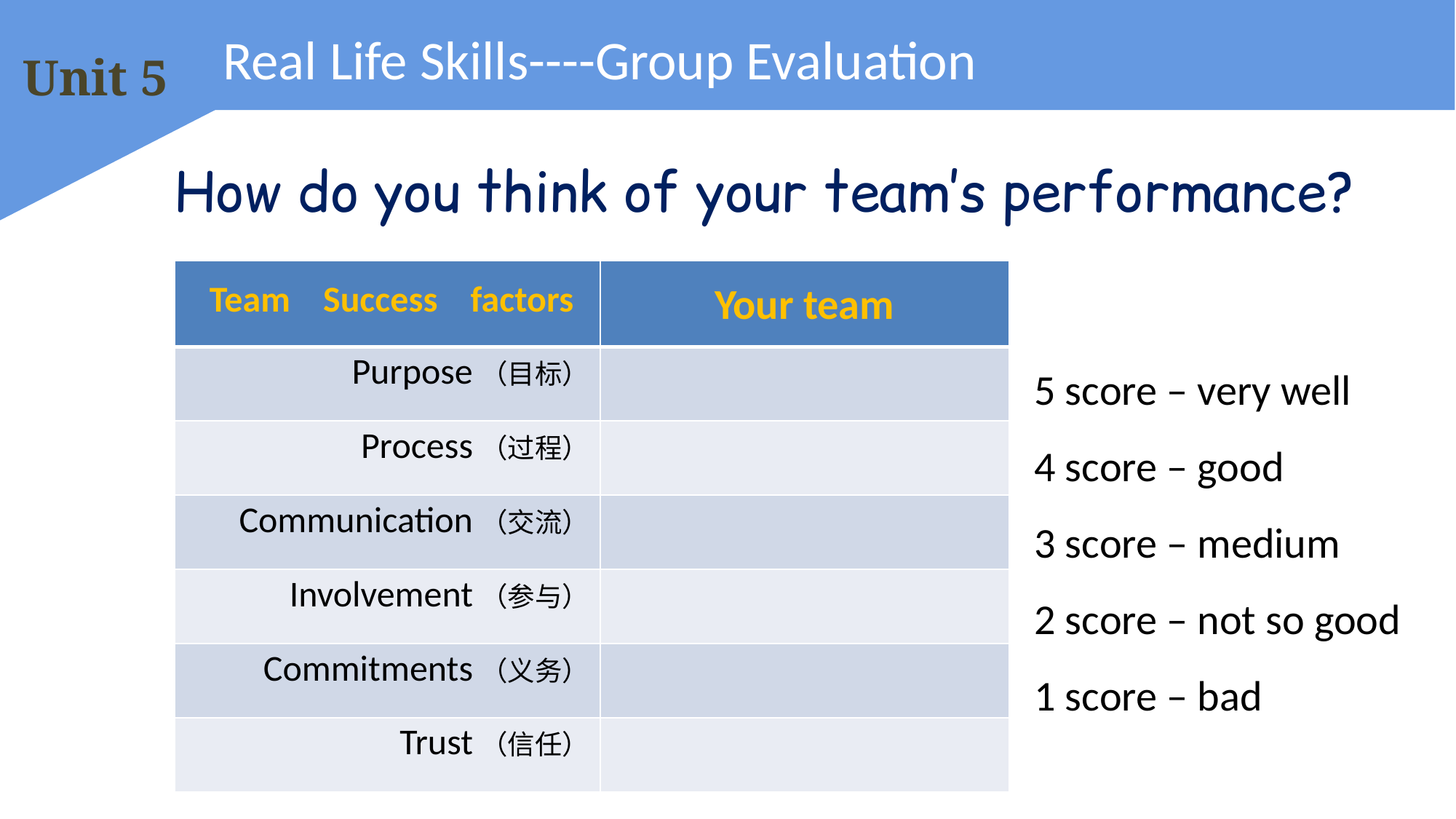

# Real Life Skills----Group Evaluation
How do you think of your team’s performance?
| Team Success factors | Your team |
| --- | --- |
| Purpose（目标） |  |
| Process（过程） |  |
| Communication（交流） |  |
| Involvement（参与） |  |
| Commitments（义务） |  |
| Trust（信任） |  |
5 score – very well
4 score – good
3 score – medium
2 score – not so good
1 score – bad